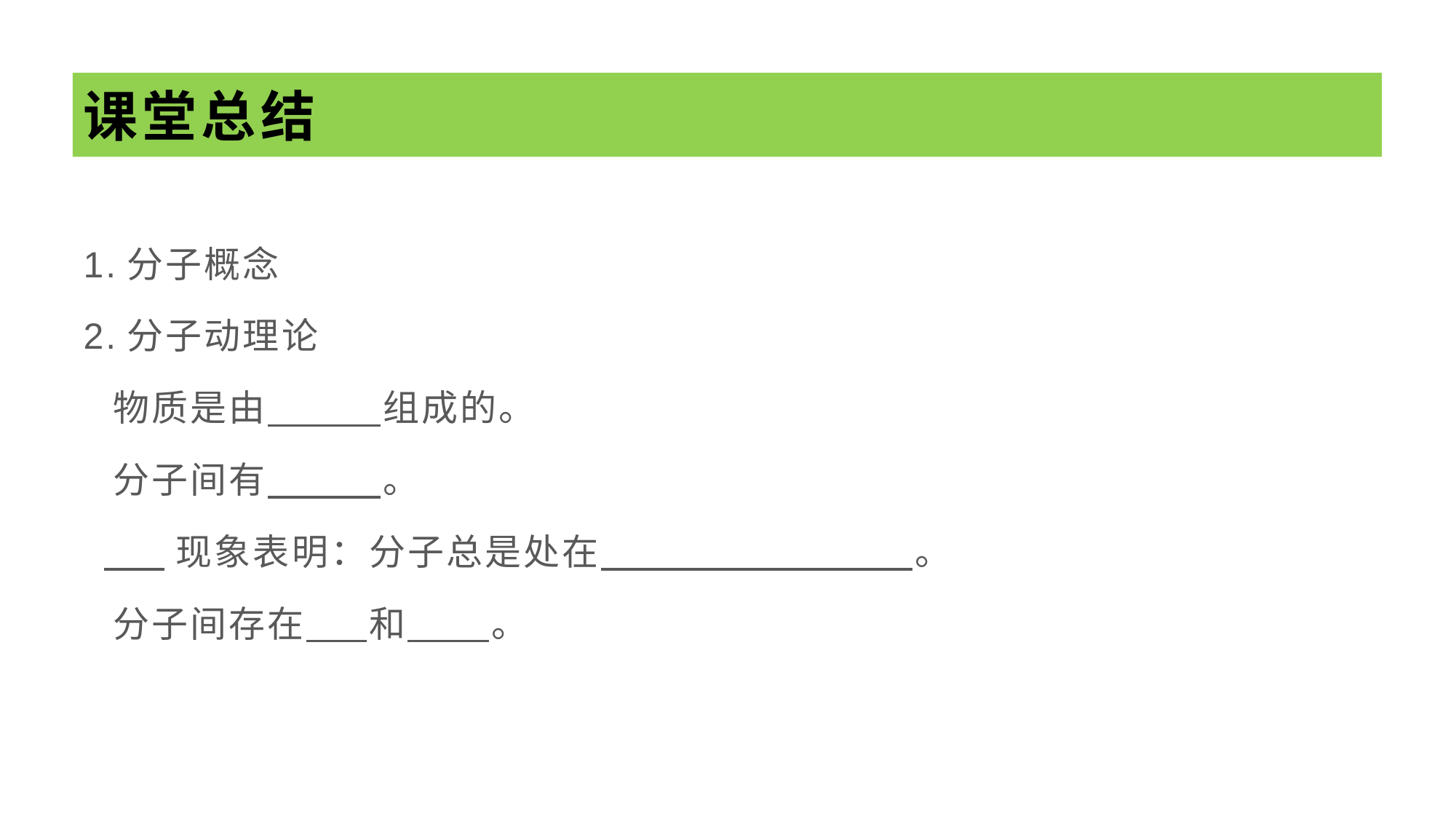

# 课堂总结
1.分子概念
2.分子动理论
  物质是由           组成的。
  分子间有           。
        现象表明：分子总是处在                              。
  分子间存在      和        。